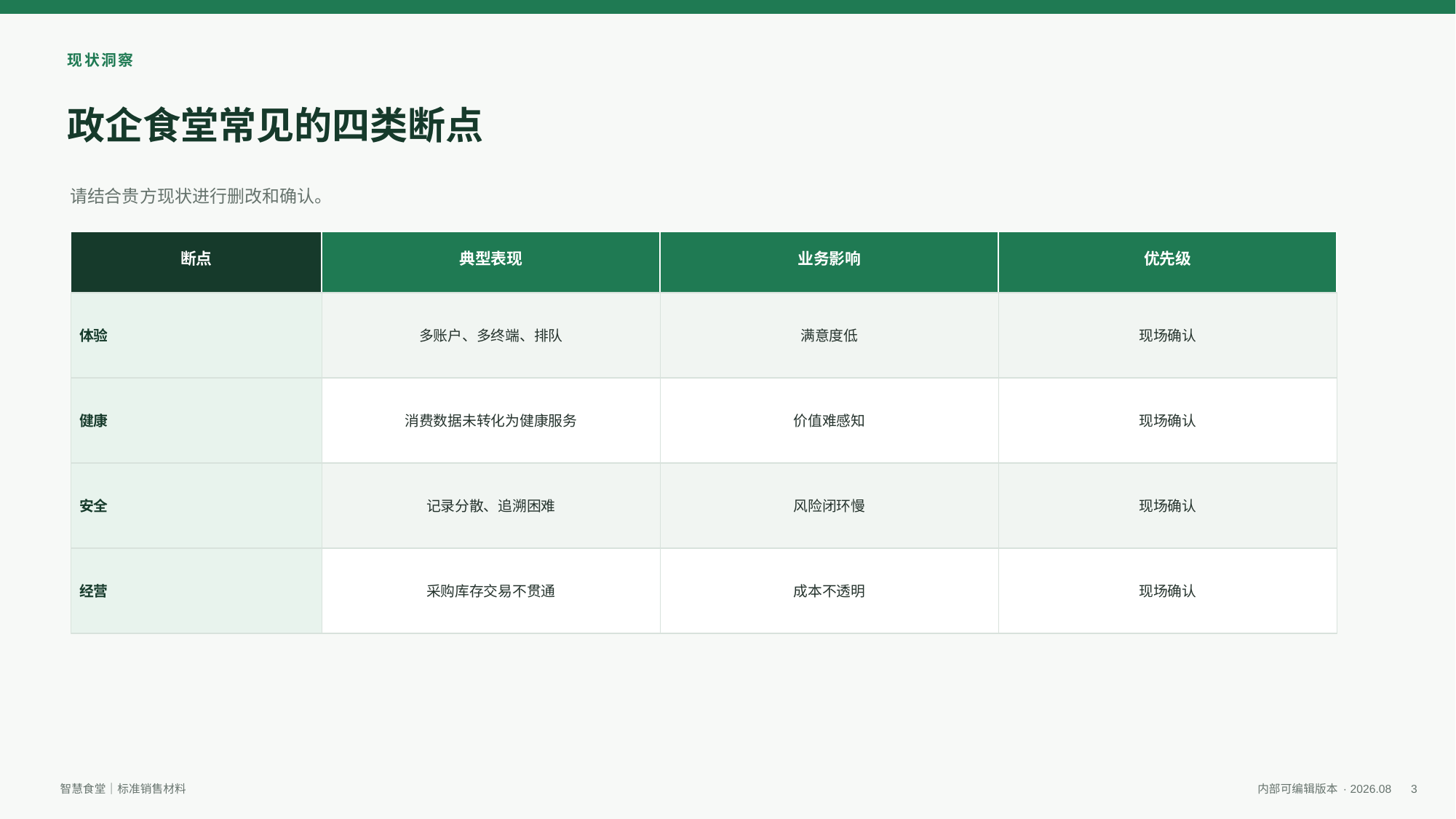

现状洞察
政企食堂常见的四类断点
请结合贵方现状进行删改和确认。

断点
典型表现
业务影响
优先级

体验
多账户、多终端、排队
满意度低
现场确认

健康
消费数据未转化为健康服务
价值难感知
现场确认

安全
记录分散、追溯困难
风险闭环慢
现场确认

经营
采购库存交易不贯通
成本不透明
现场确认
3